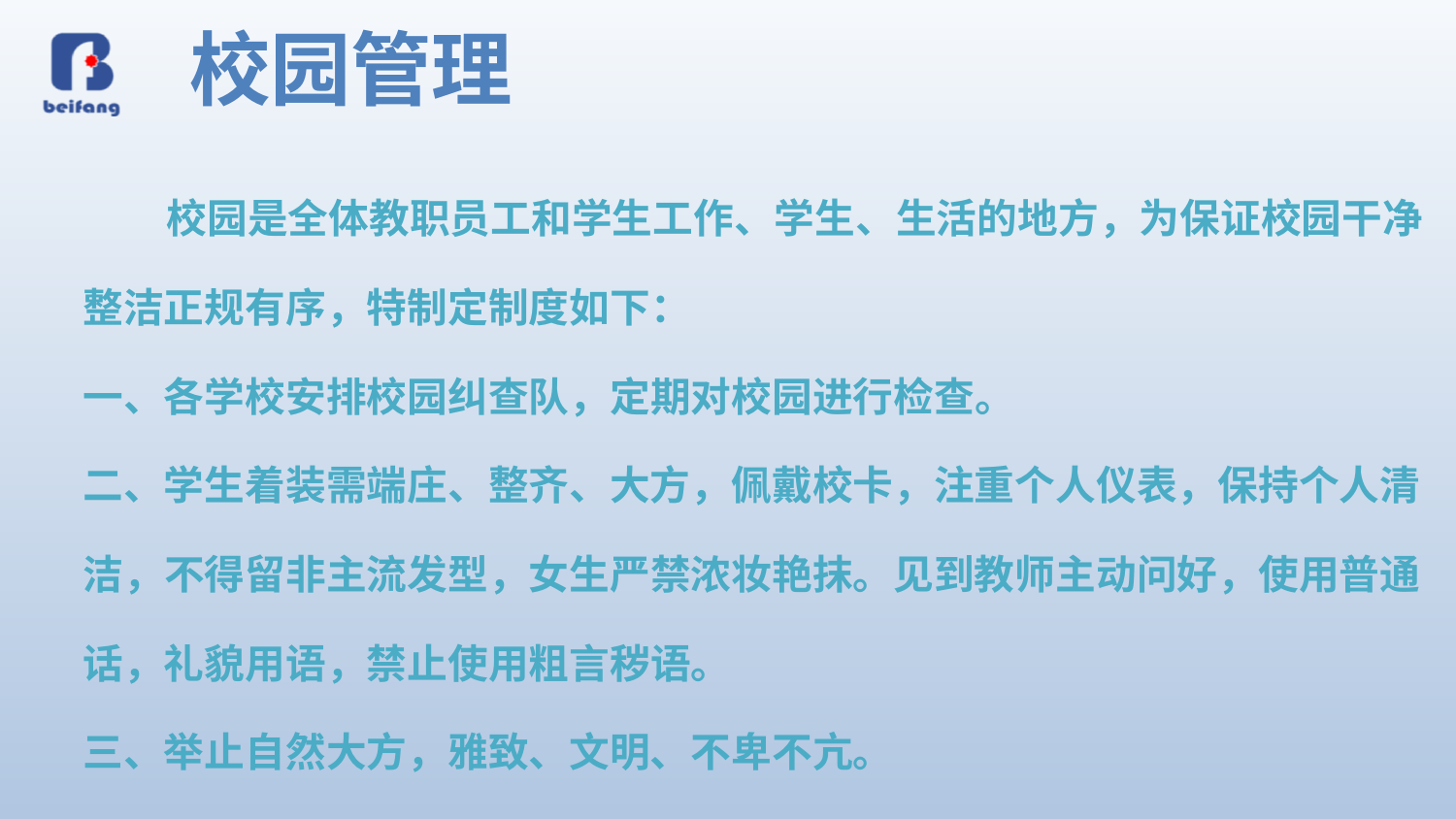

校园管理
        校园是全体教职员工和学生工作、学生、生活的地方，为保证校园干净整洁正规有序，特制定制度如下：
一、各学校安排校园纠查队，定期对校园进行检查。
二、学生着装需端庄、整齐、大方，佩戴校卡，注重个人仪表，保持个人清洁，不得留非主流发型，女生严禁浓妆艳抹。见到教师主动问好，使用普通话，礼貌用语，禁止使用粗言秽语。
三、举止自然大方，雅致、文明、不卑不亢。